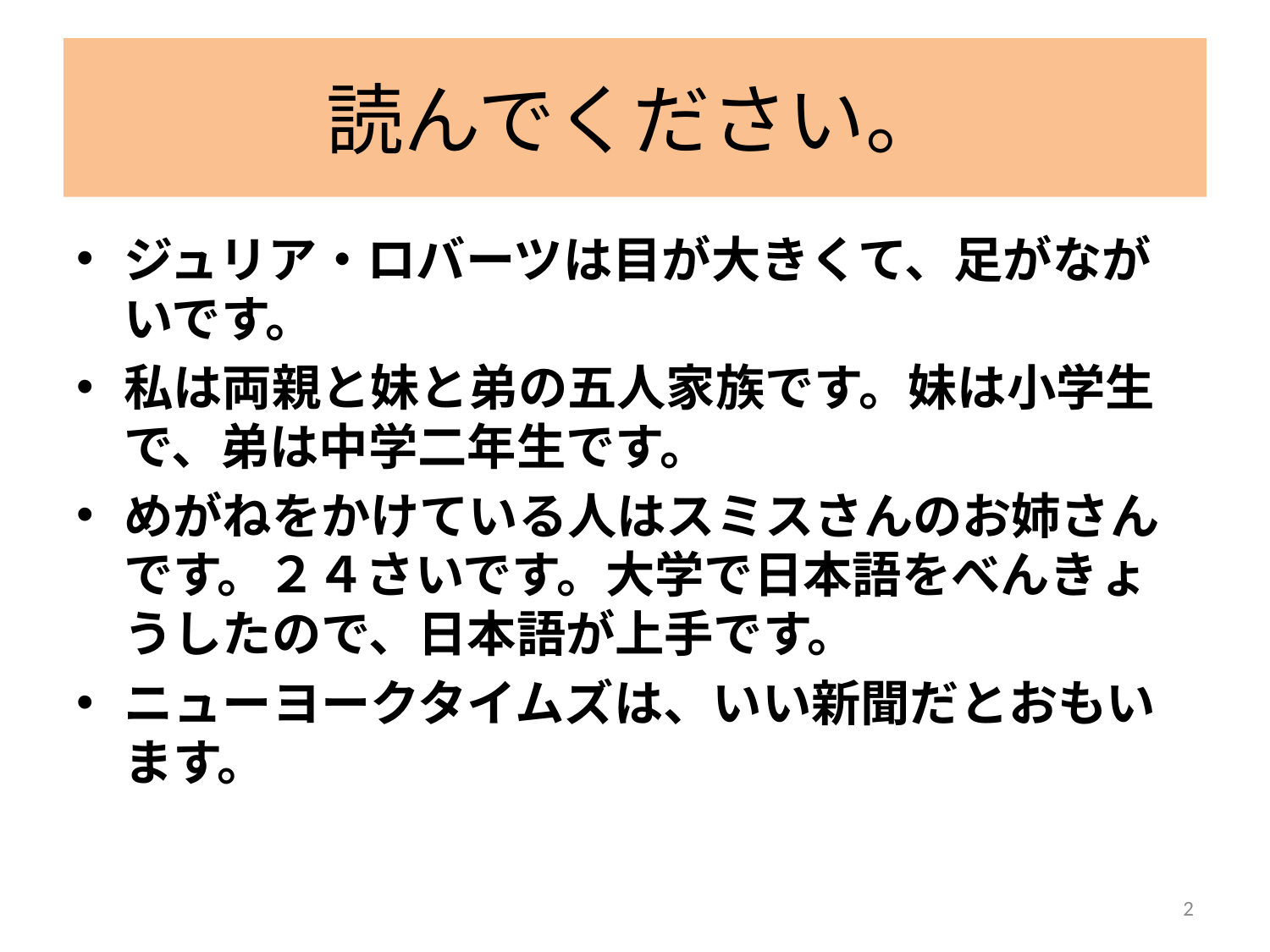

# 読んでください。
ジュリア・ロバーツは目が大きくて、足がながいです。
私は両親と妹と弟の五人家族です。妹は小学生で、弟は中学二年生です。
めがねをかけている人はスミスさんのお姉さんです。２４さいです。大学で日本語をべんきょうしたので、日本語が上手です。
ニューヨークタイムズは、いい新聞だとおもいます。
2